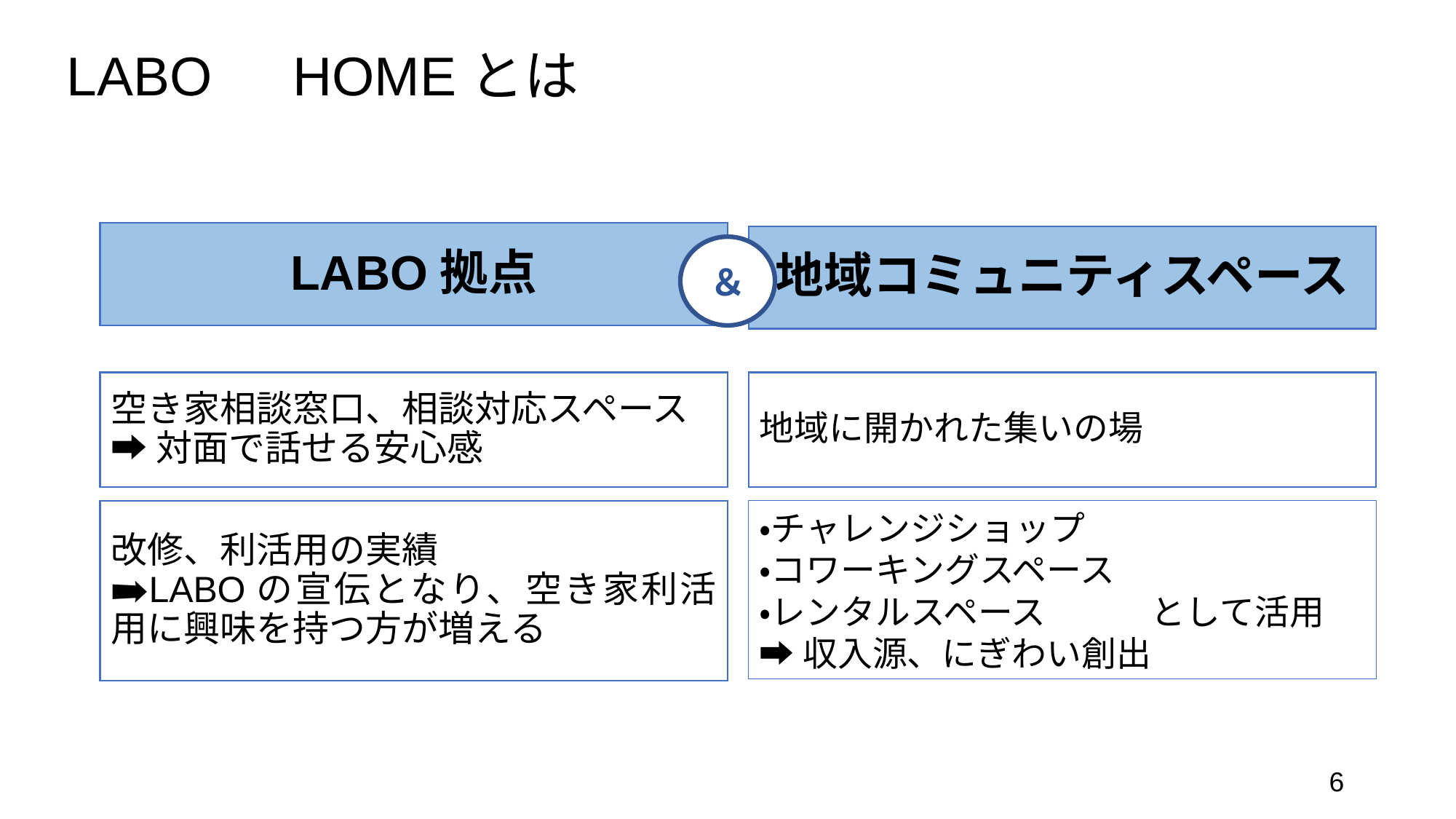

LABO　HOMEとは
LABO拠点
地域コミュニティスペース
＆
空き家相談窓口、相談対応スペース
➡対面で話せる安心感
地域に開かれた集いの場
改修、利活用の実績
➡LABOの宣伝となり、空き家利活用に興味を持つ方が増える
・チャレンジショップ
・コワーキングスペース
・レンタルスペース　　　として活用
➡収入源、にぎわい創出
6